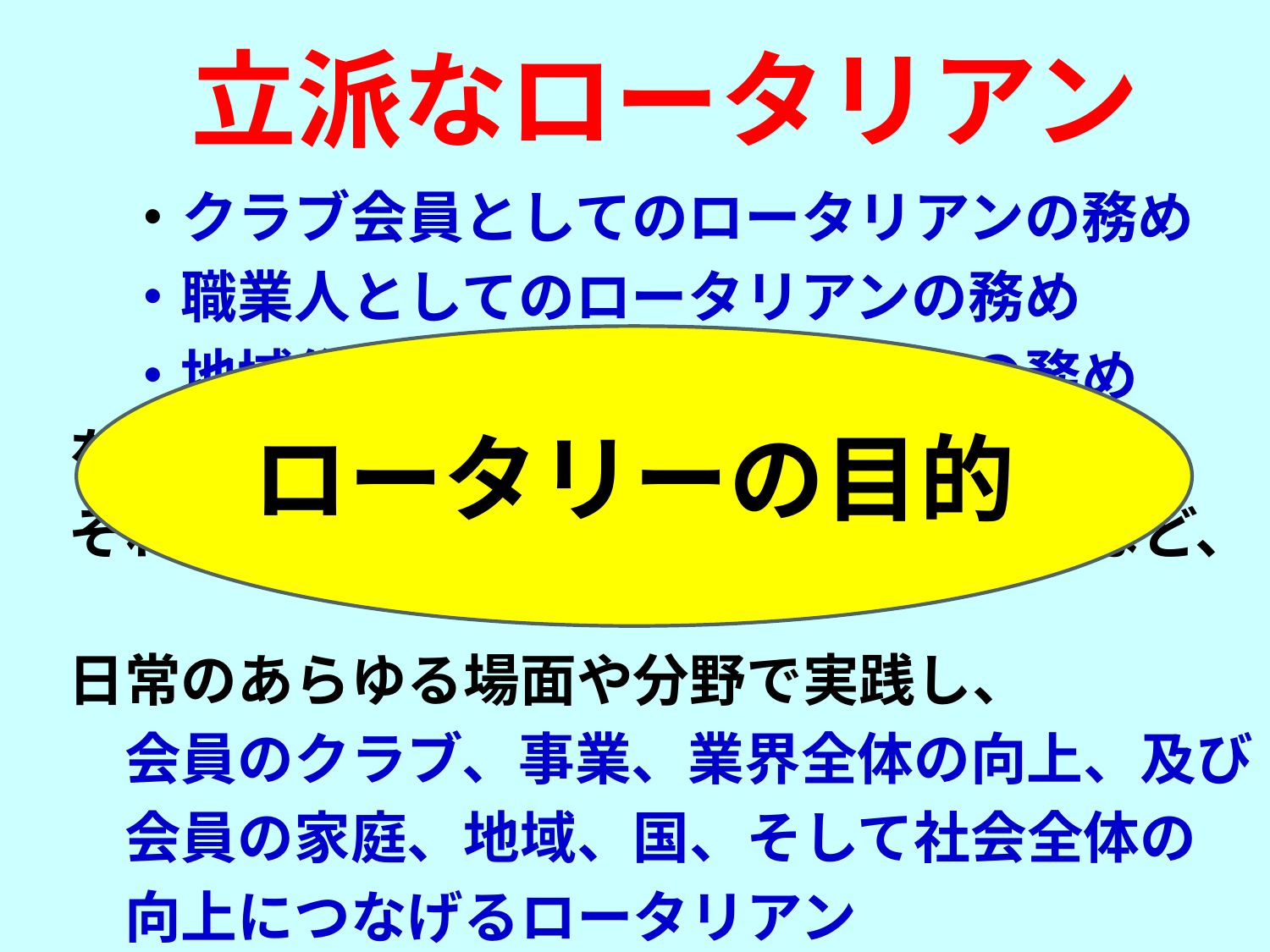

立派なロータリアン
　　・クラブ会員としてのロータリアンの務め
　　・職業人としてのロータリアンの務め
　　・地域住民としてのロータリアンの務め
　をロータリーで学び、身につけながら、
　それらを個人生活、事業生活、社会生活など、
　日常のあらゆる場面や分野で実践し、
　　会員のクラブ、事業、業界全体の向上、及び
　　会員の家庭、地域、国、そして社会全体の
　　向上につなげるロータリアン
ロータリーの目的